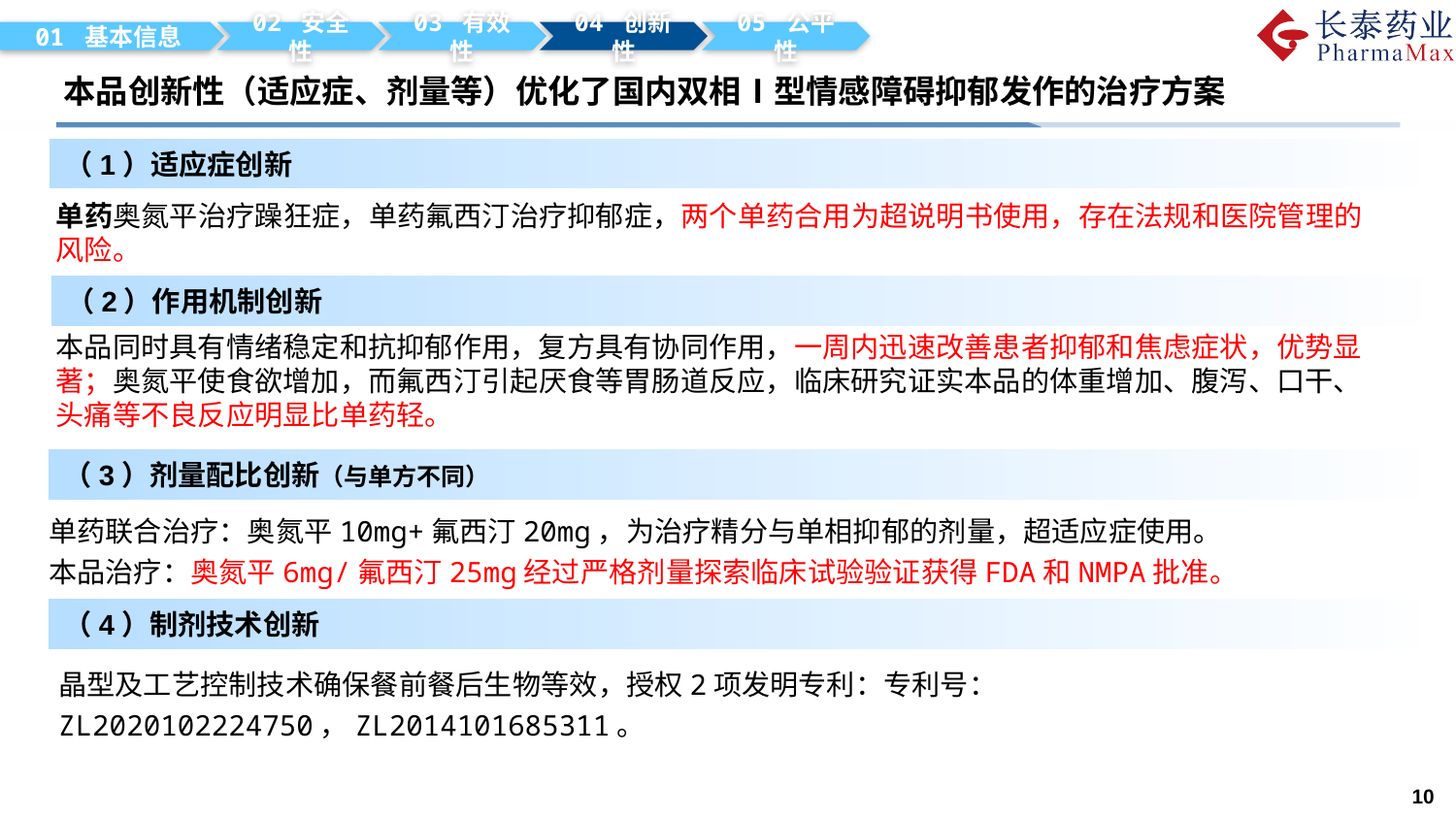

01 基本信息
02 安全性
03 有效性
04 创新性
05 公平性
# 本品创新性（适应症、剂量等）优化了国内双相Ⅰ型情感障碍抑郁发作的治疗方案
（1）适应症创新
单药奥氮平治疗躁狂症，单药氟西汀治疗抑郁症，两个单药合用为超说明书使用，存在法规和医院管理的风险。
（2）作用机制创新
本品同时具有情绪稳定和抗抑郁作用，复方具有协同作用，一周内迅速改善患者抑郁和焦虑症状，优势显著；奥氮平使食欲增加，而氟西汀引起厌食等胃肠道反应，临床研究证实本品的体重增加、腹泻、口干、头痛等不良反应明显比单药轻。
（3）剂量配比创新（与单方不同）
单药联合治疗：奥氮平10mg+氟西汀20mg，为治疗精分与单相抑郁的剂量，超适应症使用。
本品治疗：奥氮平6mg/氟西汀25mg经过严格剂量探索临床试验验证获得FDA和NMPA批准。
（4）制剂技术创新
晶型及工艺控制技术确保餐前餐后生物等效，授权2项发明专利：专利号：ZL2020102224750，ZL2014101685311。